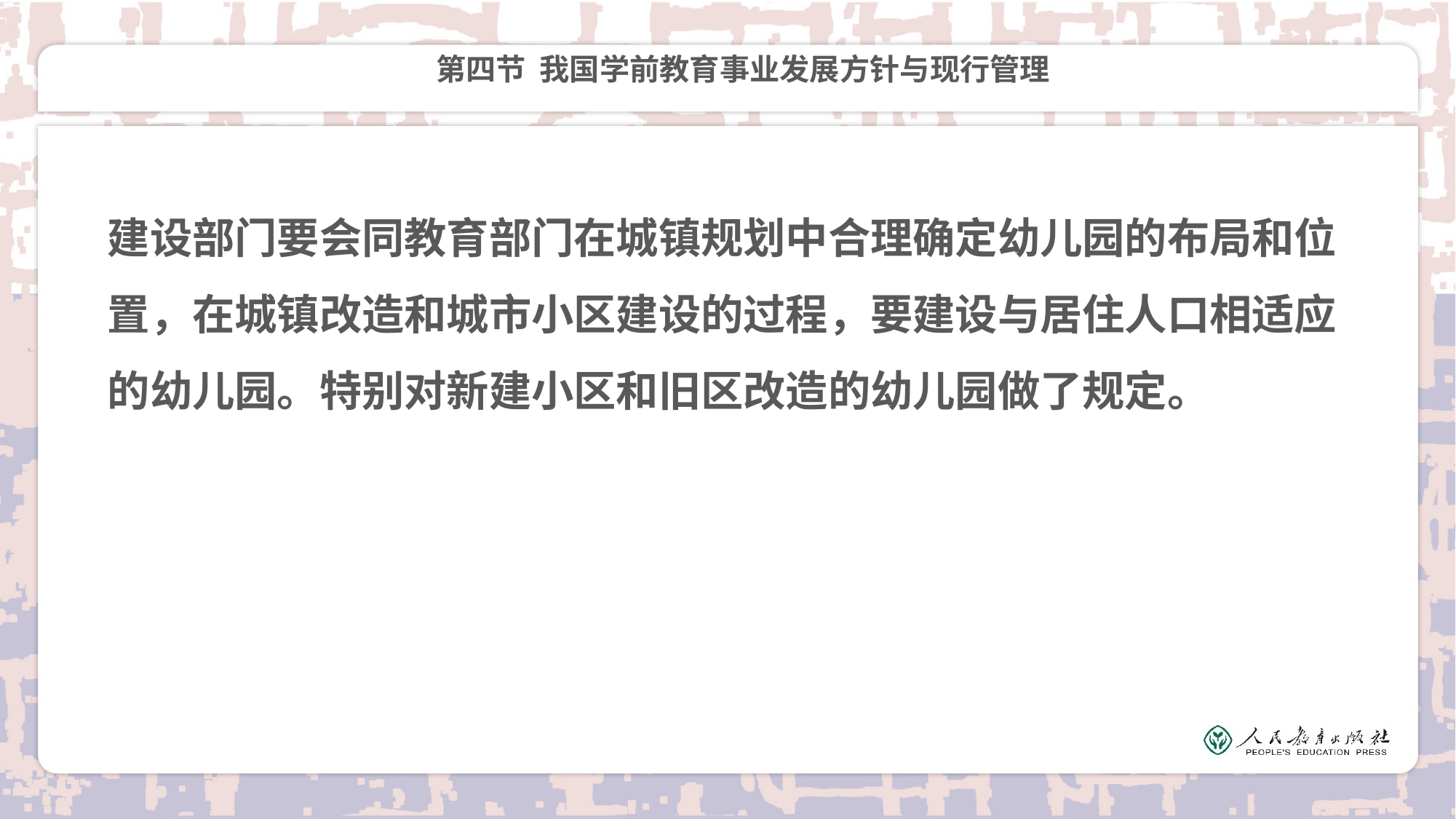

# 第四节  我国学前教育事业发展方针与现行管理
建设部门要会同教育部门在城镇规划中合理确定幼儿园的布局和位置，在城镇改造和城市小区建设的过程，要建设与居住人口相适应的幼儿园。特别对新建小区和旧区改造的幼儿园做了规定。